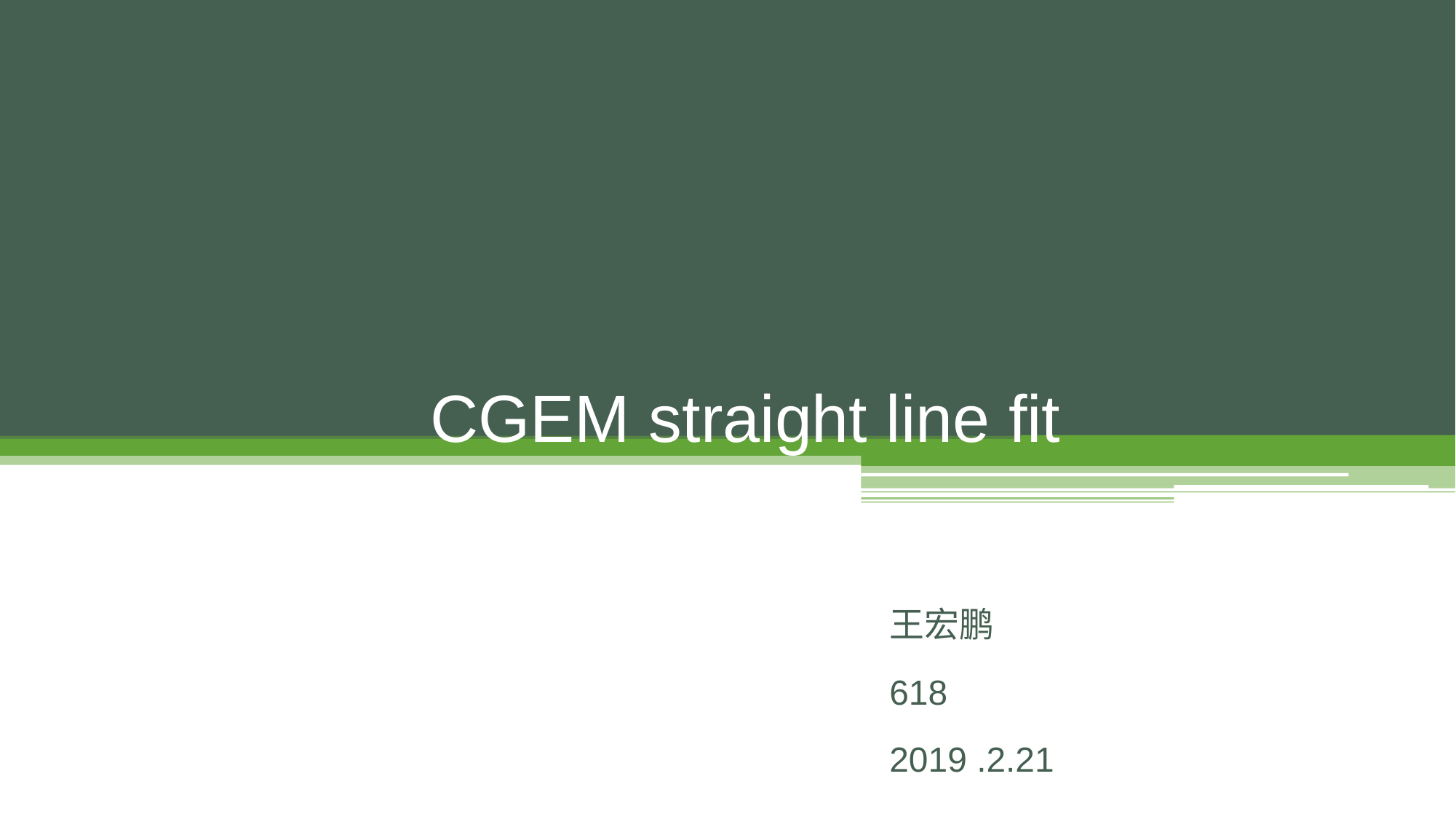

# CGEM straight line fit
王宏鹏
618
2019 .2.21